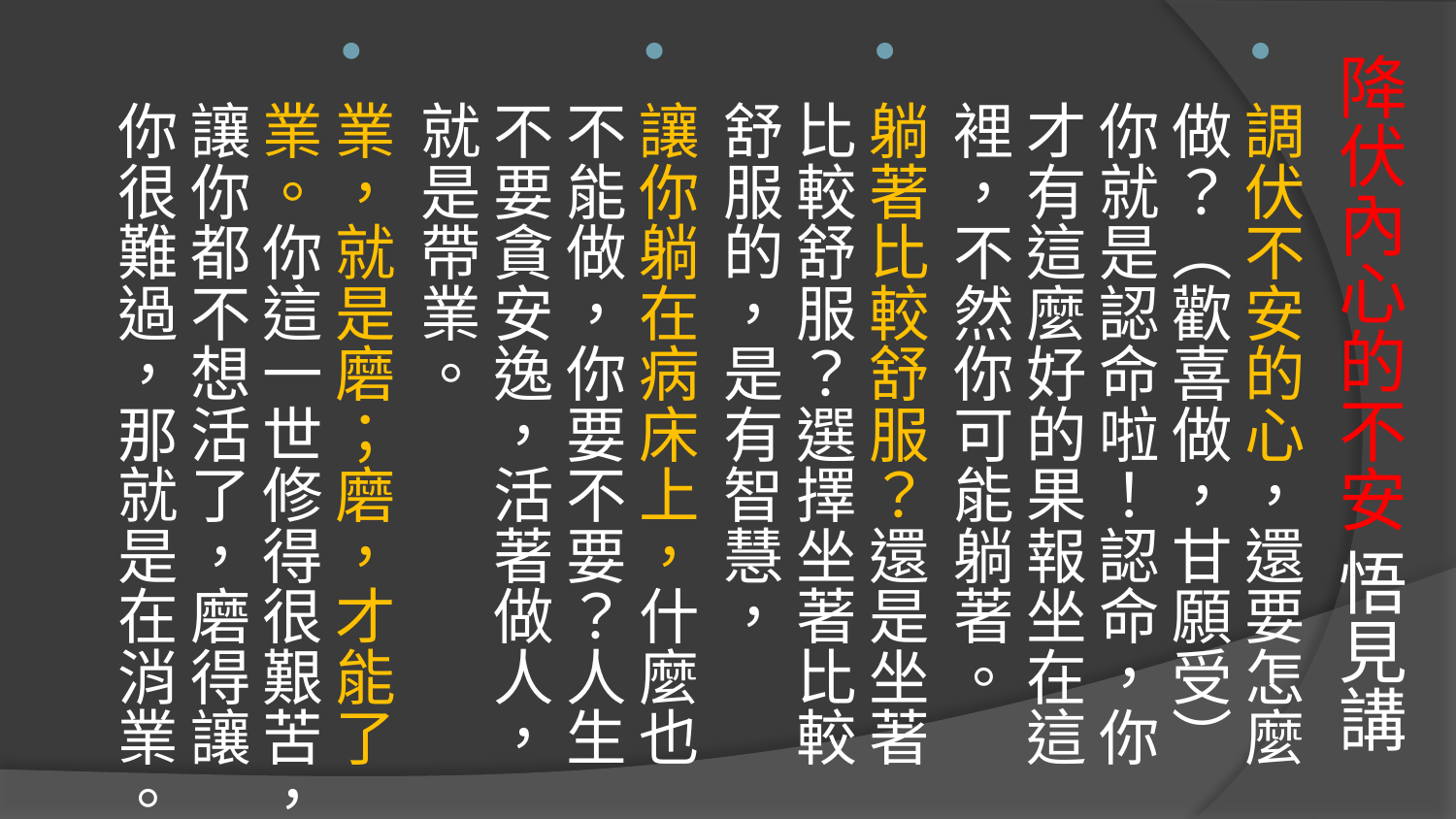

調伏不安的心，還要怎麼做？（歡喜做，甘願受）你就是認命啦！認命，你才有這麼好的果報坐在這裡，不然你可能躺著。
躺著比較舒服？還是坐著比較舒服？選擇坐著比較舒服的，是有智慧，
讓你躺在病床上，什麼也不能做，你要不要？人生不要貪安逸，活著做人，就是帶業。
業，就是磨；磨，才能了業。你這一世修得很艱苦，讓你都不想活了，磨得讓你很難過，那就是在消業。

# 降伏內心的不安 悟見講